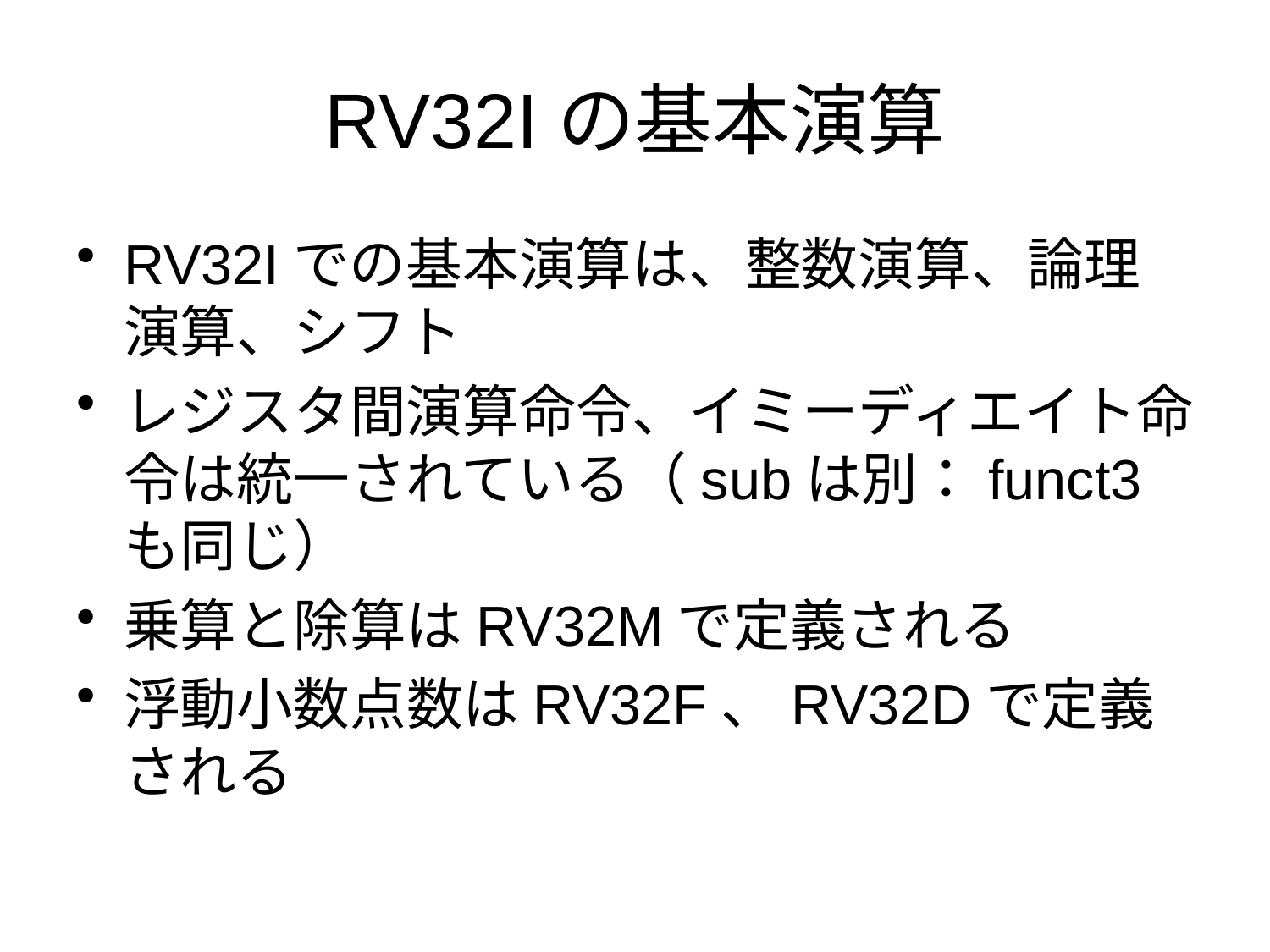

# RV32Iの基本演算
RV32Iでの基本演算は、整数演算、論理演算、シフト
レジスタ間演算命令、イミーディエイト命令は統一されている（subは別：funct3も同じ）
乗算と除算はRV32Mで定義される
浮動小数点数はRV32F、RV32Dで定義される